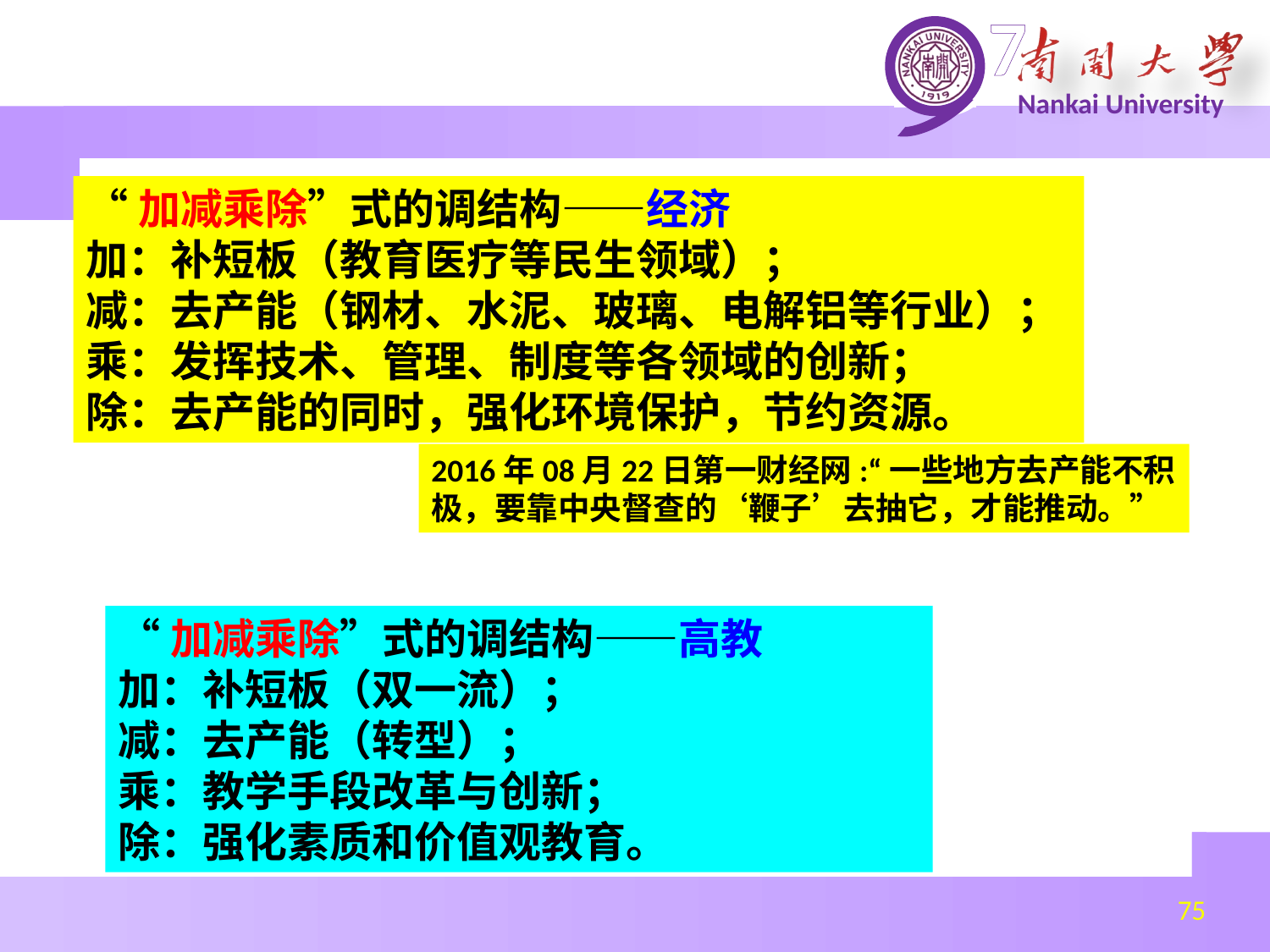

“加减乘除”式的调结构——经济
加：补短板（教育医疗等民生领域）；
减：去产能（钢材、水泥、玻璃、电解铝等行业）；
乘：发挥技术、管理、制度等各领域的创新；
除：去产能的同时，强化环境保护，节约资源。
2016年08月22日第一财经网:“一些地方去产能不积极，要靠中央督查的‘鞭子’去抽它，才能推动。”
“加减乘除”式的调结构——高教
加：补短板（双一流）；
减：去产能（转型）；
乘：教学手段改革与创新；
除：强化素质和价值观教育。